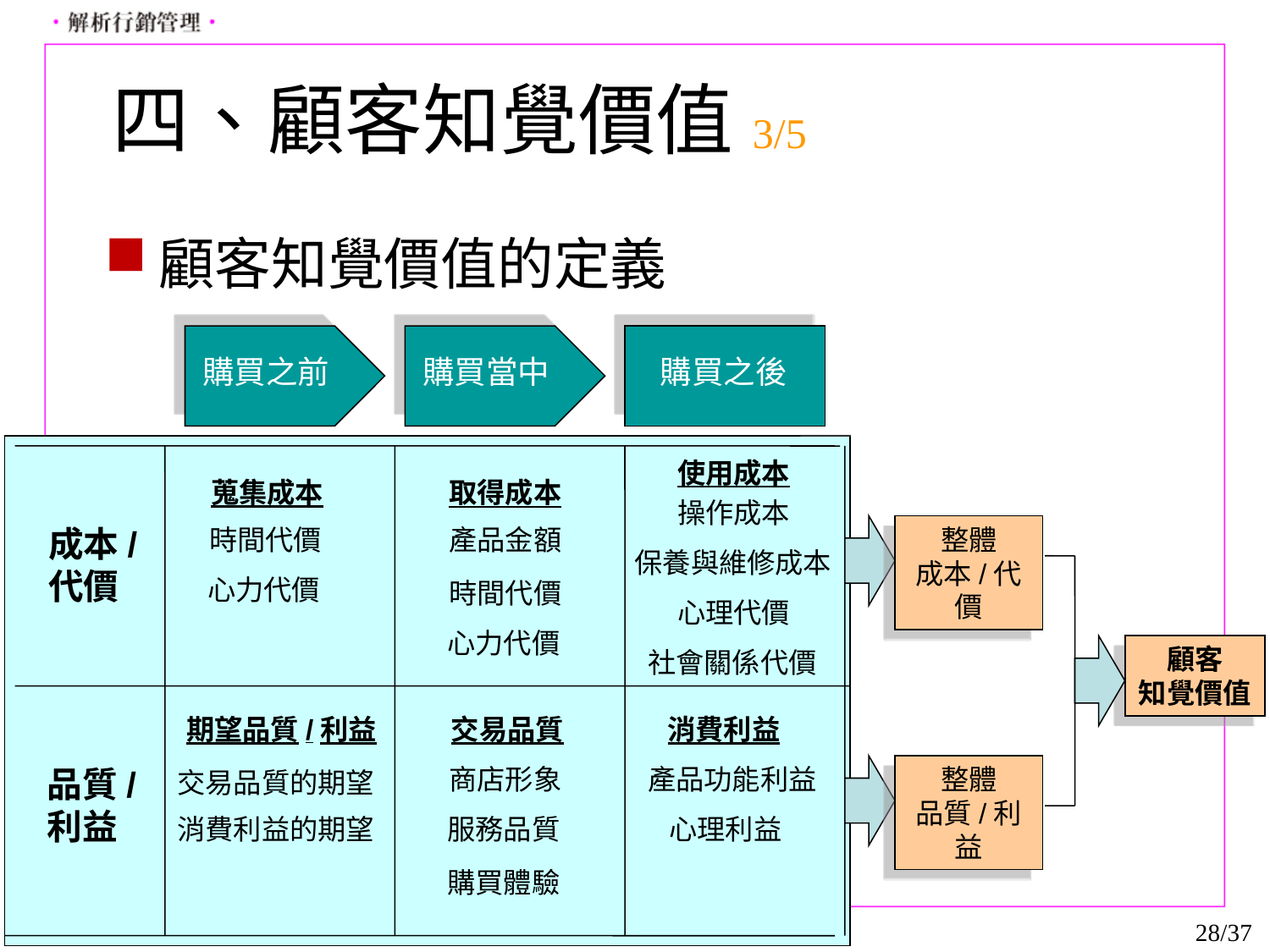

# 四、顧客知覺價值3/5
顧客知覺價值的定義

購買之前
購買當中
購買之後

使用成本
蒐集成本
取得成本
操作成本
時間代價
產品金額
保養與維修成本
心力代價
時間代價
心理代價
心力代價
社會關係代價

整體
成本/代價

整體
品質/利益
成本/
代價

顧客
知覺價值

期望品質/利益
交易品質
消費利益
商店形象
產品功能利益
交易品質的期望
消費利益的期望
服務品質
心理利益
購買體驗
品質/
利益
28/37